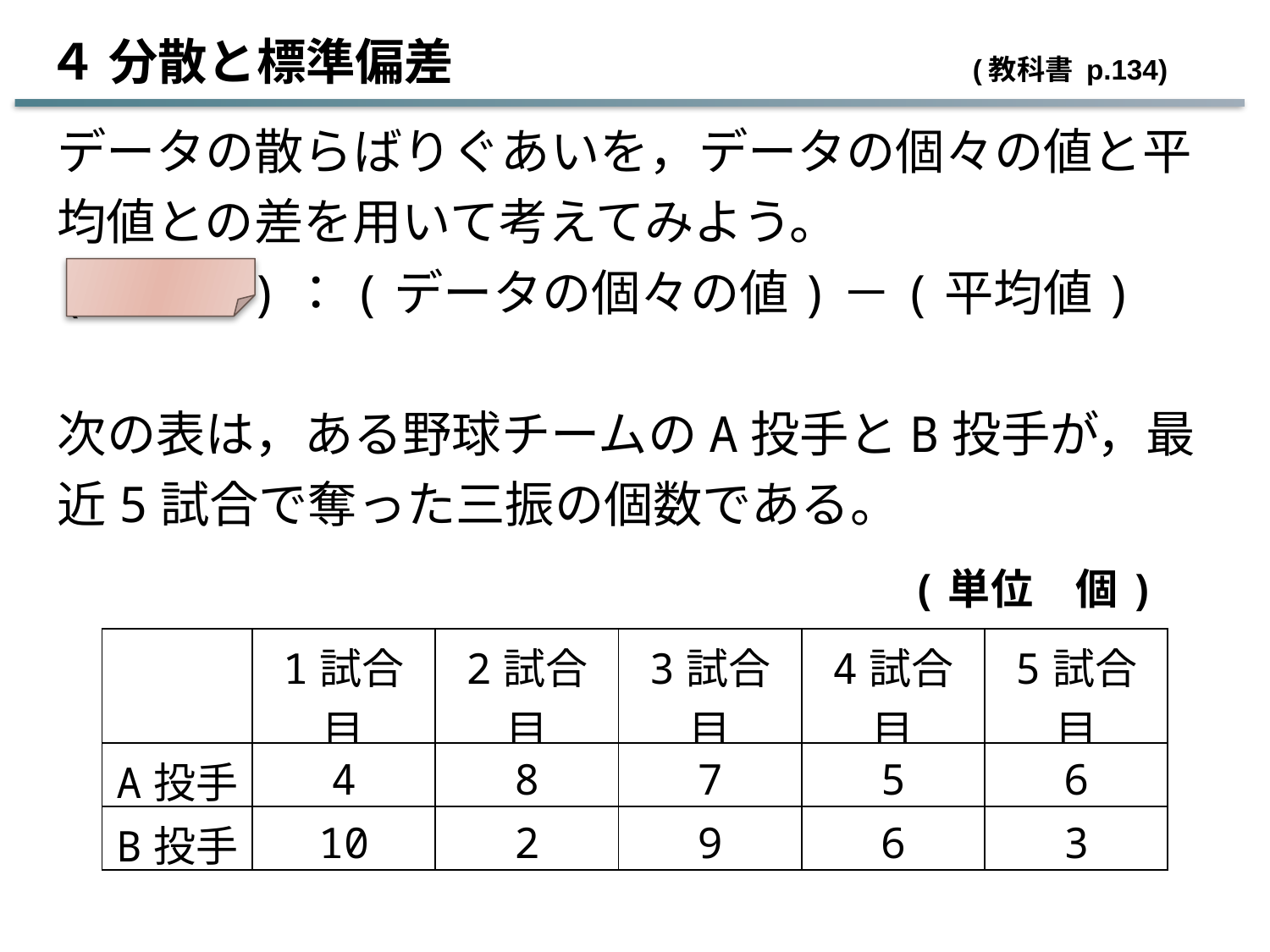

４ 分散と標準偏差　             　           　        (教科書 p.134)
データの散らばりぐあいを，データの個々の値と平均値との差を用いて考えてみよう。
( 偏差 )：(データの個々の値)－(平均値)

次の表は，ある野球チームのA投手とB投手が，最近5試合で奪った三振の個数である。
| (単位　個) |  |  |  |  |  |
| --- | --- | --- | --- | --- | --- |
|  | 1試合目 | 2試合目 | 3試合目 | 4試合目 | 5試合目 |
| A投手 | 4 | 8 | 7 | 5 | 6 |
| B投手 | 10 | 2 | 9 | 6 | 3 |